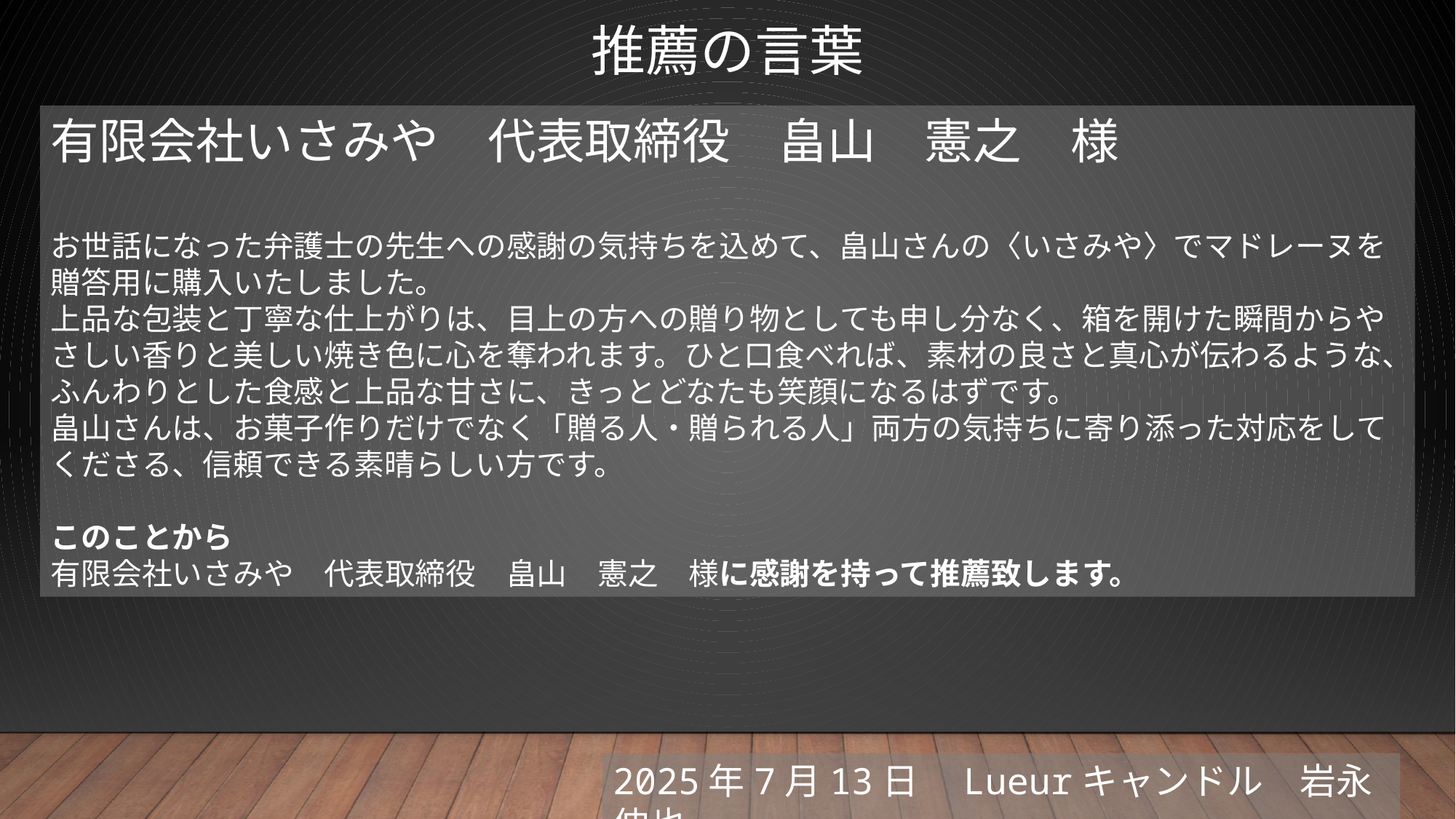

推薦の言葉
有限会社いさみや　代表取締役　畠山　憲之　様

お世話になった弁護士の先生への感謝の気持ちを込めて、畠山さんの〈いさみや〉でマドレーヌを贈答用に購入いたしました。
上品な包装と丁寧な仕上がりは、目上の方への贈り物としても申し分なく、箱を開けた瞬間からやさしい香りと美しい焼き色に心を奪われます。ひと口食べれば、素材の良さと真心が伝わるような、ふんわりとした食感と上品な甘さに、きっとどなたも笑顔になるはずです。
畠山さんは、お菓子作りだけでなく「贈る人・贈られる人」両方の気持ちに寄り添った対応をしてくださる、信頼できる素晴らしい方です。

このことから
有限会社いさみや　代表取締役　畠山　憲之　様に感謝を持って推薦致します。
2025年7月13日　Lueurキャンドル　岩永 伸也